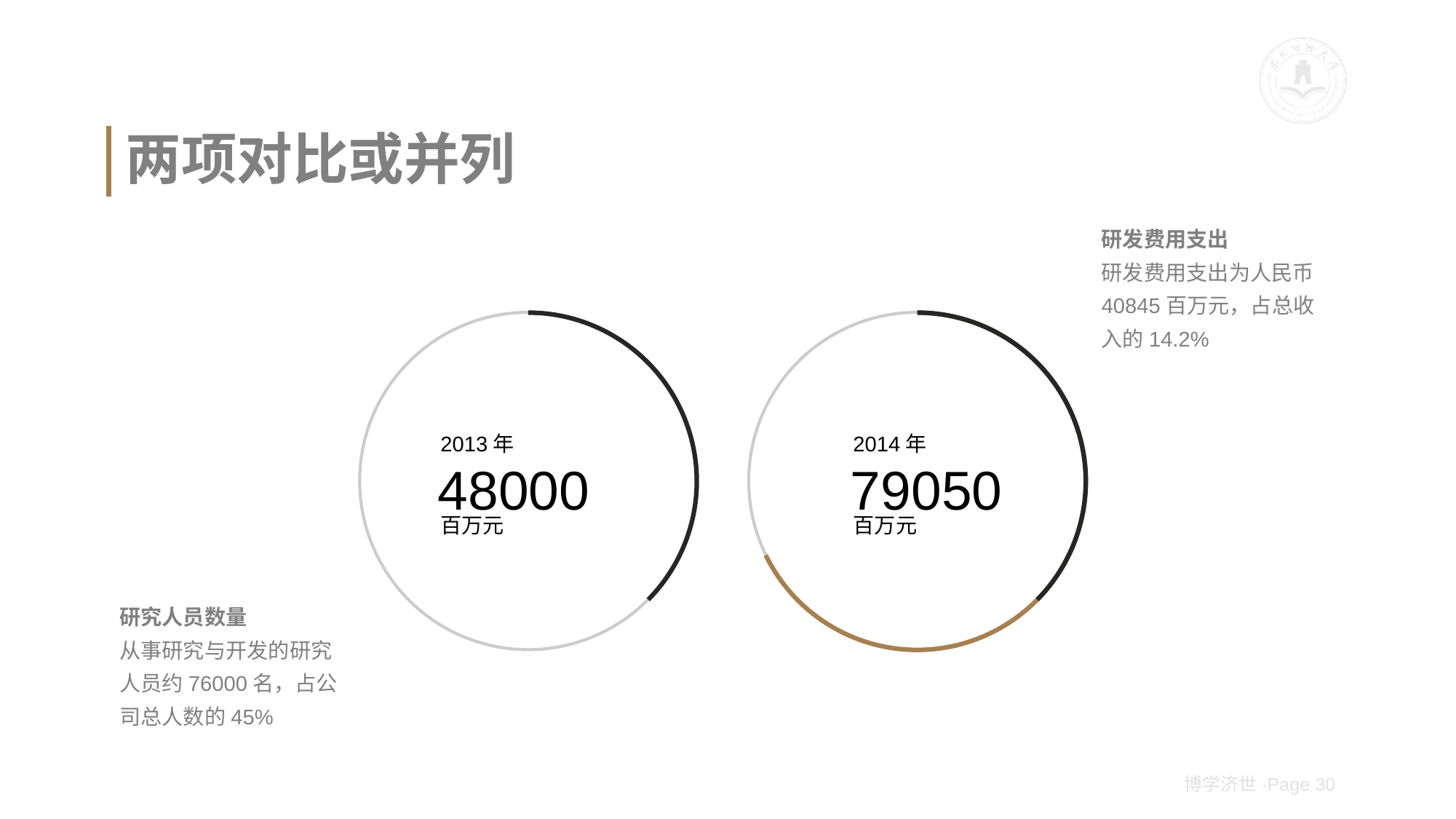

# 两项对比或并列
研发费用支出
研发费用支出为人民币40845百万元，占总收入的14.2%

2013年
2014年
48000
79050
百万元
百万元
研究人员数量
从事研究与开发的研究人员约76000名，占公司总人数的45%
博学济世·Page 30
在数据对比时，可根据比例调整两个圆弧的长度以体现对比